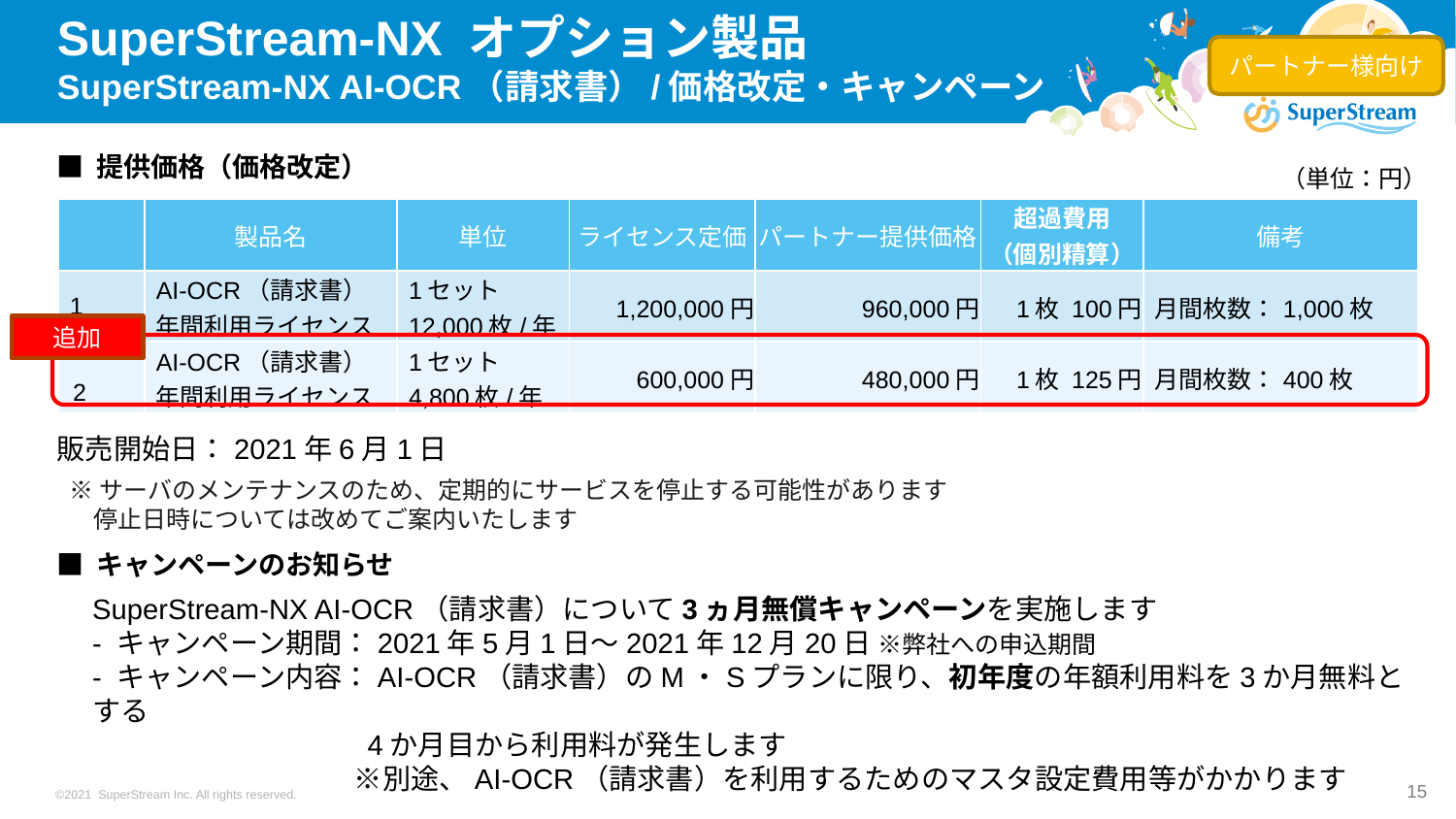

SuperStream-NX オプション製品
SuperStream-NX AI-OCR（請求書）/価格改定・キャンペーン
パートナー様向け
■ 提供価格（価格改定）
（単位：円）
|  | 製品名 | 単位 | ライセンス定価 | パートナー提供価格 | 超過費用 （個別精算） | 備考 |
| --- | --- | --- | --- | --- | --- | --- |
| 1 | AI-OCR（請求書） 年間利用ライセンス | 1セット 12,000枚/年 | 1,200,000円 | 960,000円 | 1枚 100円 | 月間枚数：1,000枚 |
| 2 | AI-OCR（請求書） 年間利用ライセンス | 1セット 4,800枚/年 | 600,000円 | 480,000円 | 1枚 125円 | 月間枚数：400枚 |
追加

販売開始日：2021年6月1日
※サーバのメンテナンスのため、定期的にサービスを停止する可能性があります
　停止日時については改めてご案内いたします
■ キャンペーンのお知らせ
SuperStream-NX AI-OCR（請求書）について3ヵ月無償キャンペーンを実施します
- キャンペーン期間：2021年5月1日～2021年12月20日 ※弊社への申込期間
- キャンペーン内容：AI-OCR（請求書）のM・Sプランに限り、初年度の年額利用料を3か月無料とする
　　　　　　　　　  4か月目から利用料が発生します
　　　　　　　　　 ※別途、AI-OCR（請求書）を利用するためのマスタ設定費用等がかかります
©2021  SuperStream Inc. All rights reserved.
15